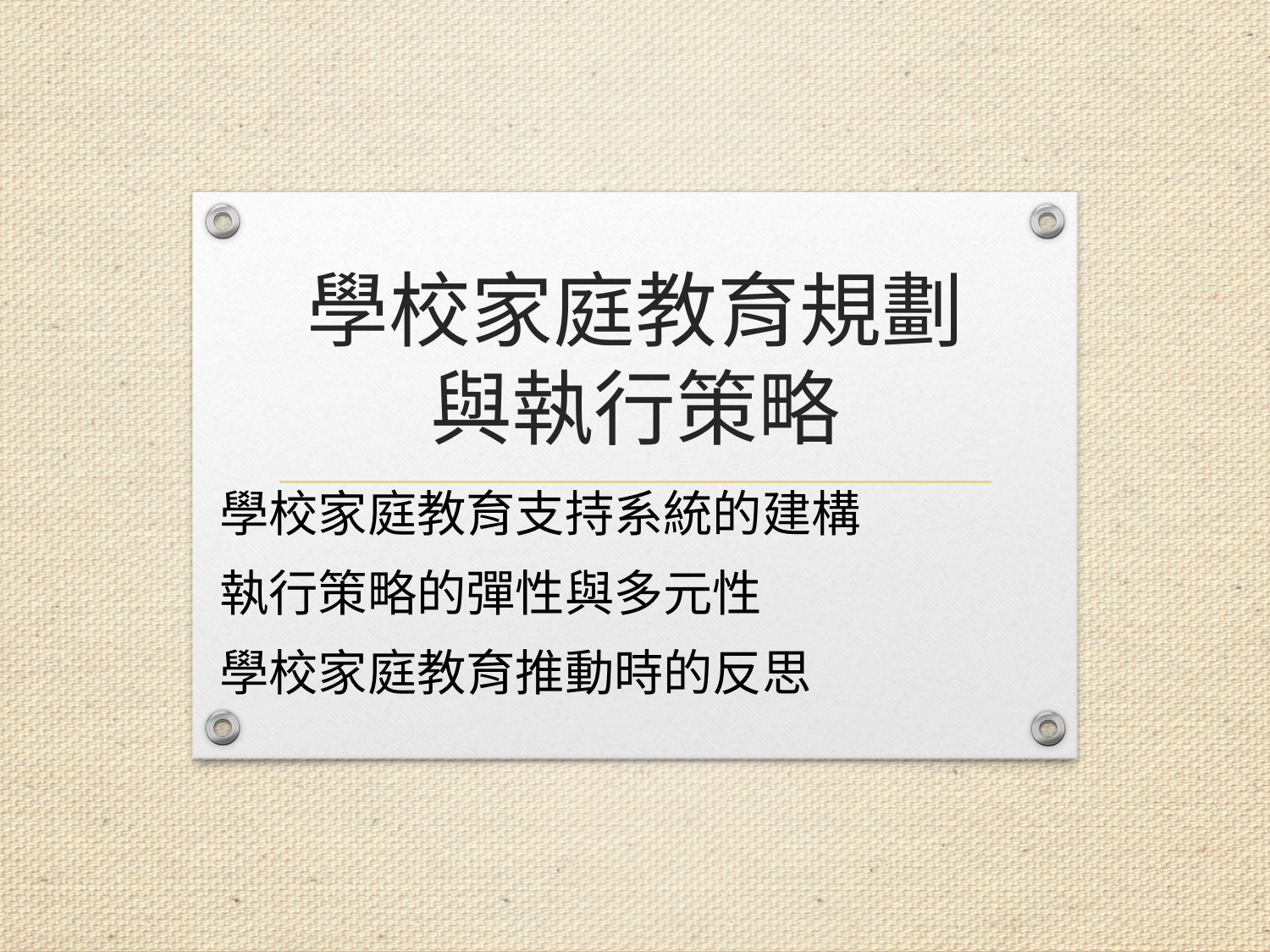

# 學校家庭教育規劃與執行策略
學校家庭教育支持系統的建構
執行策略的彈性與多元性
學校家庭教育推動時的反思